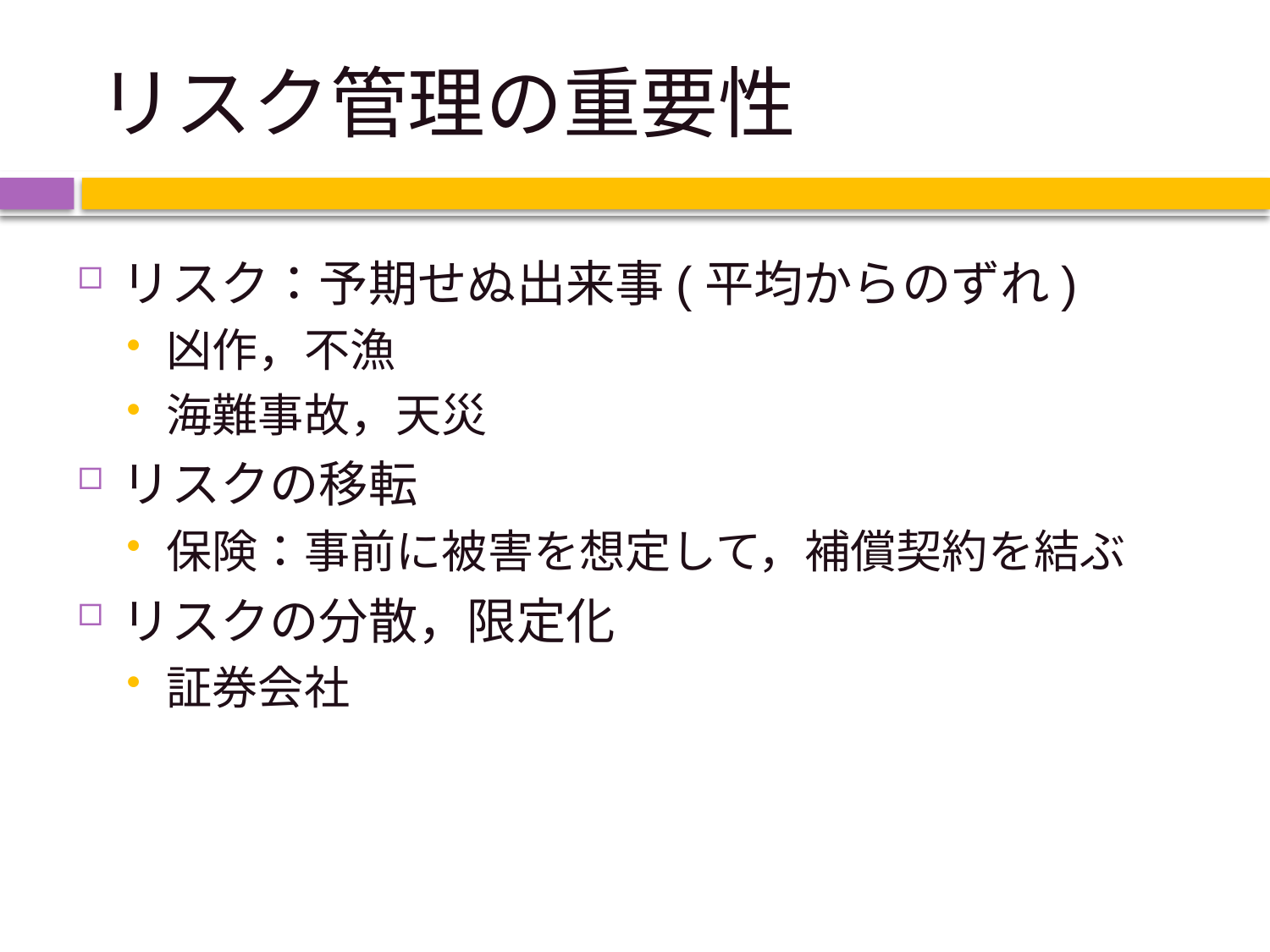

# リスク管理の重要性
リスク：予期せぬ出来事(平均からのずれ)
凶作，不漁
海難事故，天災
リスクの移転
保険：事前に被害を想定して，補償契約を結ぶ
リスクの分散，限定化
証券会社